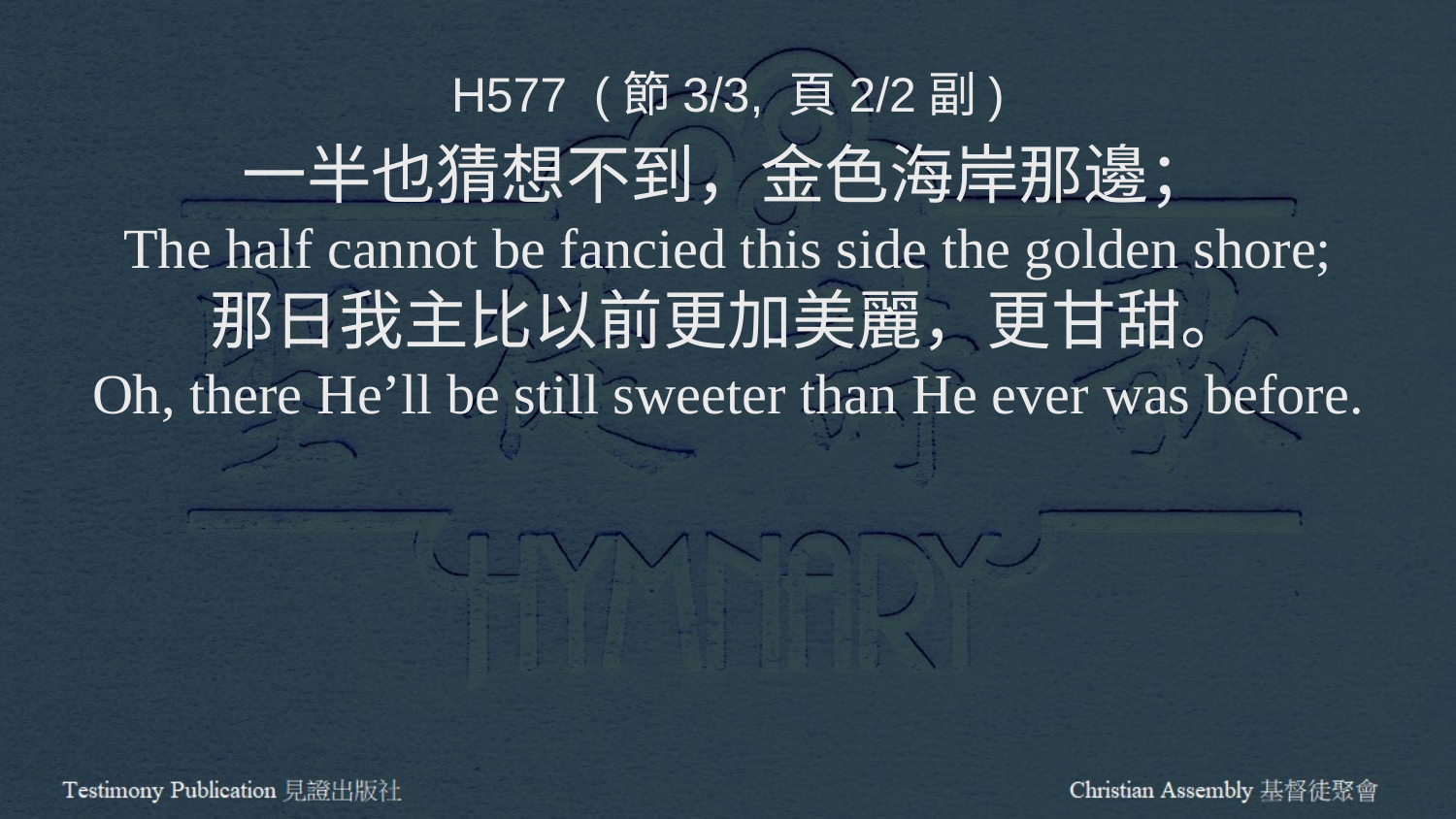

H577  (節3/3, 頁2/2副)
一半也猜想不到，金色海岸那邊；
The half cannot be fancied this side the golden shore;
那日我主比以前更加美麗，更甘甜。
Oh, there He’ll be still sweeter than He ever was before.